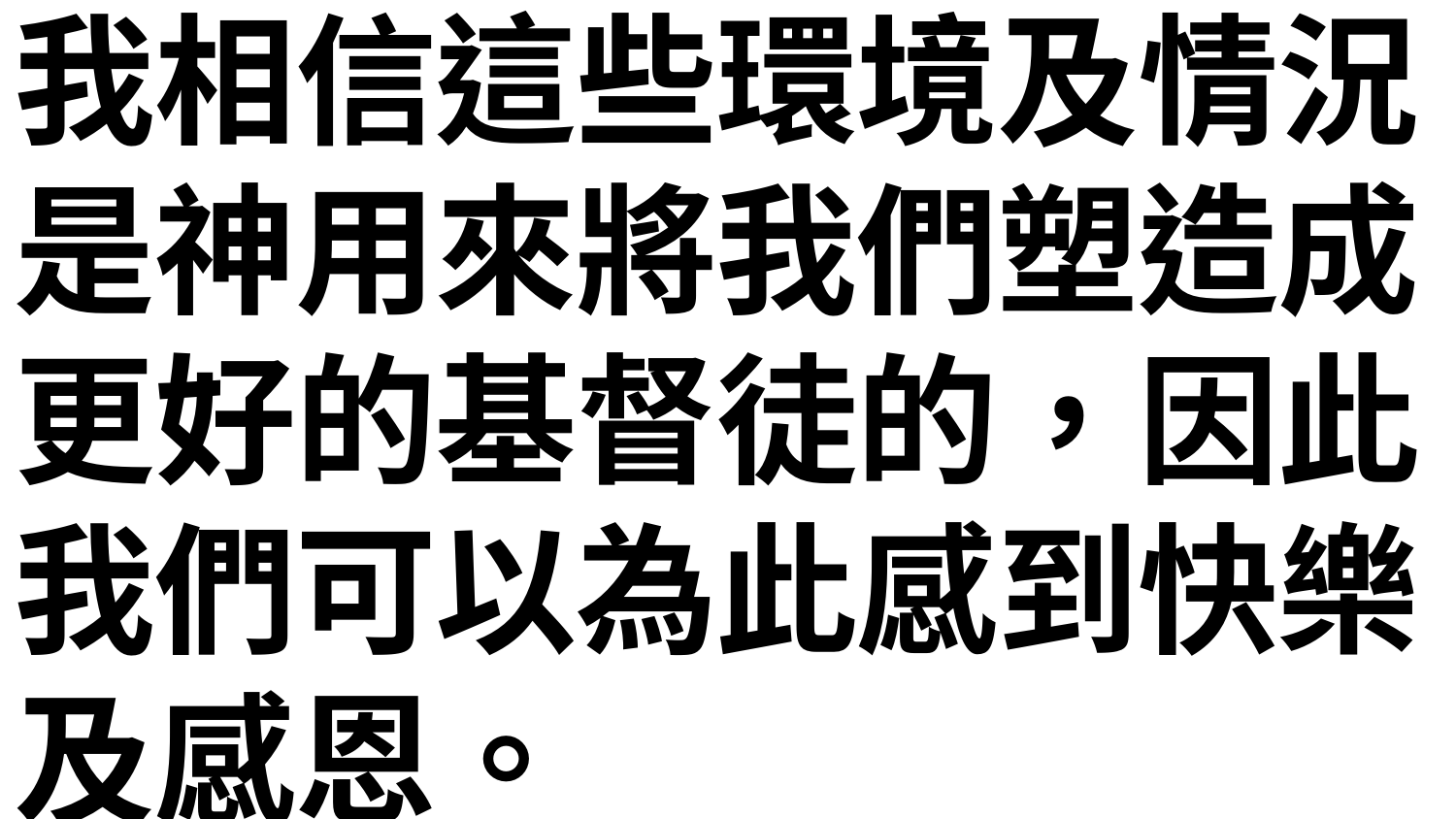

我相信這些環境及情況是神用來將我們塑造成更好的基督徒的，因此我們可以為此感到快樂及感恩。